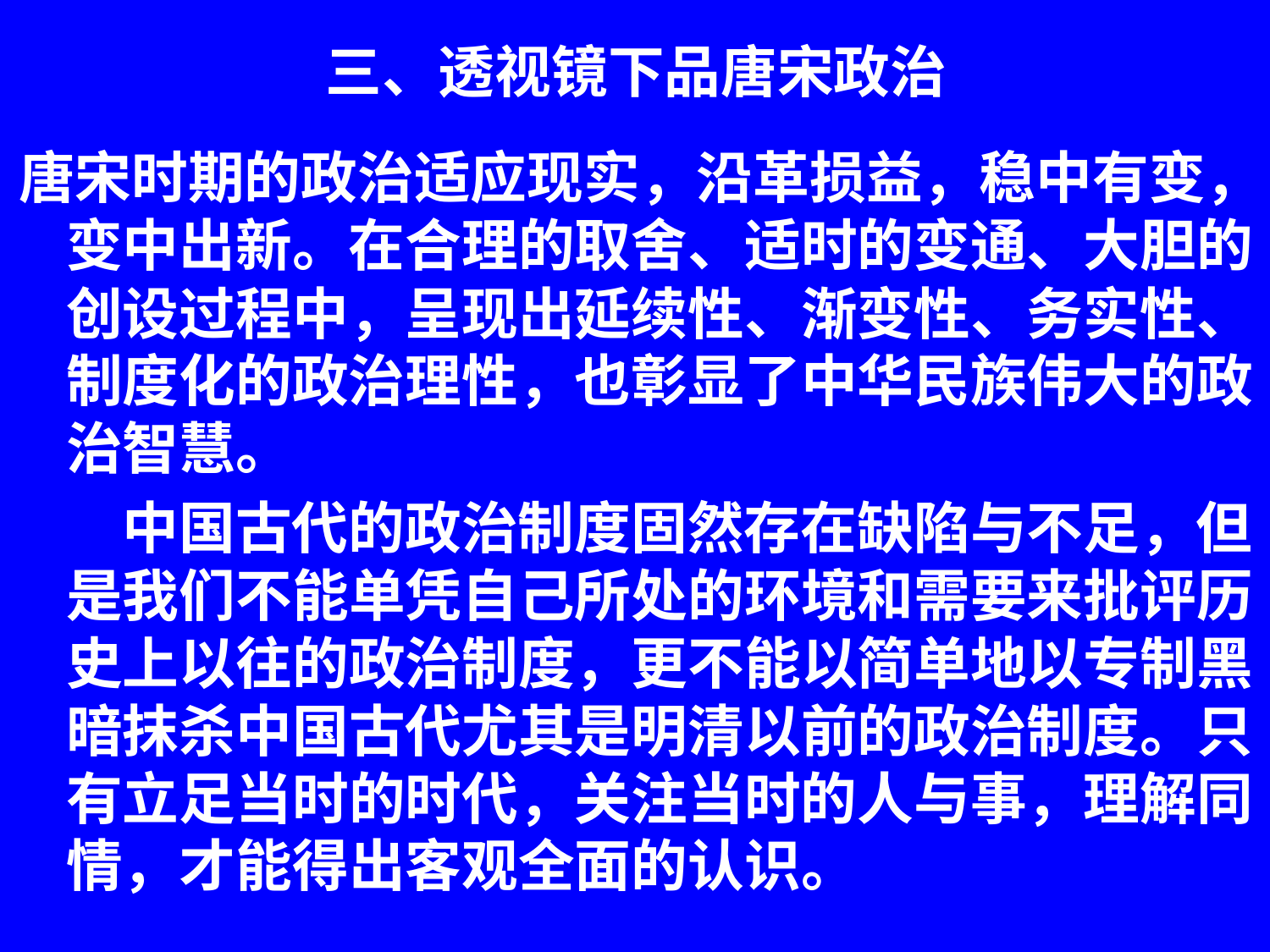

# 三、透视镜下品唐宋政治
唐宋时期的政治适应现实，沿革损益，稳中有变，变中出新。在合理的取舍、适时的变通、大胆的创设过程中，呈现出延续性、渐变性、务实性、制度化的政治理性，也彰显了中华民族伟大的政治智慧。
       中国古代的政治制度固然存在缺陷与不足，但是我们不能单凭自己所处的环境和需要来批评历史上以往的政治制度，更不能以简单地以专制黑暗抹杀中国古代尤其是明清以前的政治制度。只有立足当时的时代，关注当时的人与事，理解同情，才能得出客观全面的认识。